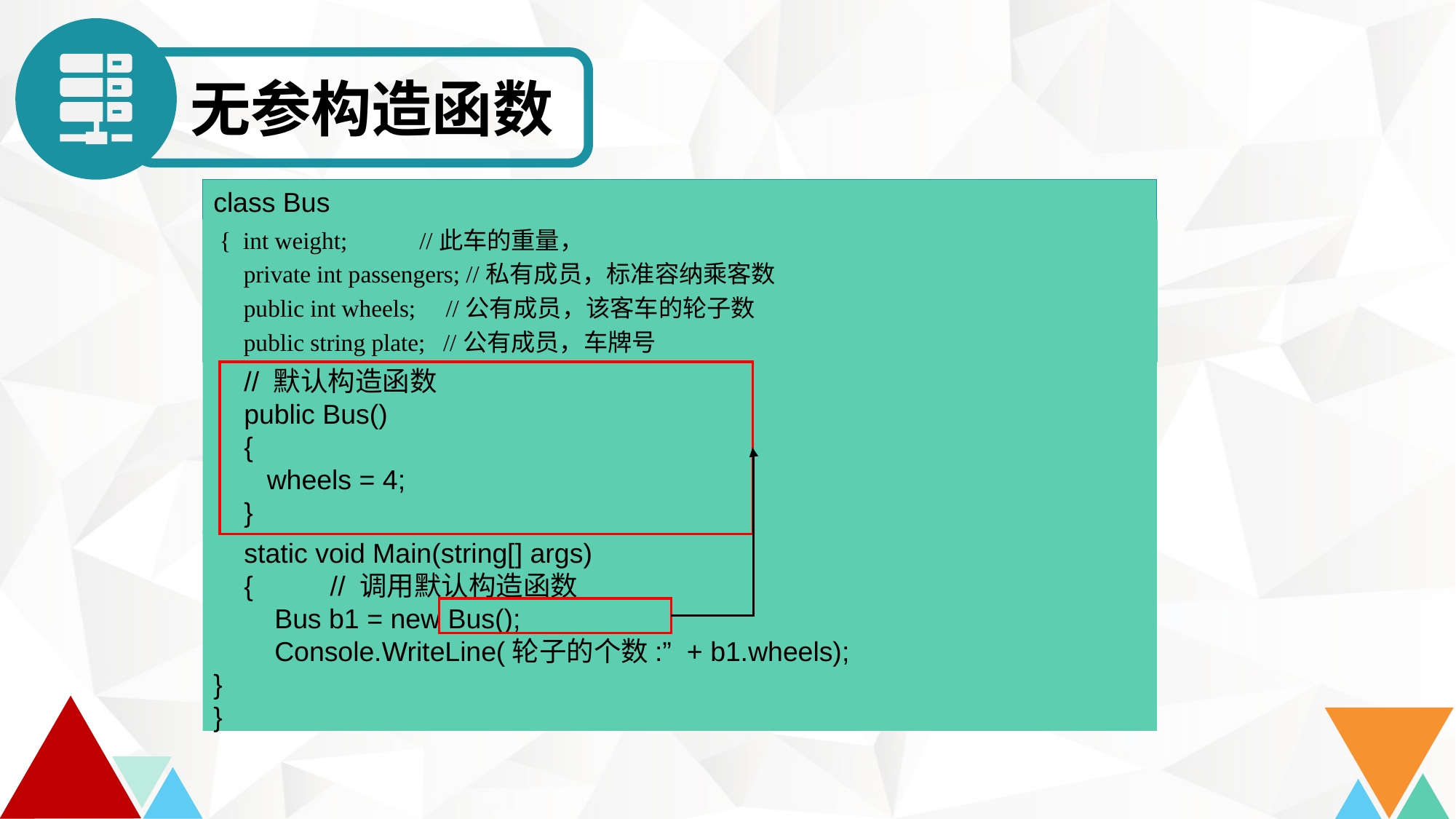

无参构造函数
class Bus
{
 {  int weight;            //此车的重量，
     private int passengers; //私有成员，标准容纳乘客数
     public int wheels;     //公有成员，该客车的轮子数
     public string plate;   //公有成员，车牌号
    // 默认构造函数
    public Bus()
    {
       wheels = 4;
    }

    static void Main(string[] args)
    {	 // 调用默认构造函数
        Bus b1 = new Bus();
        Console.WriteLine(轮子的个数:”  + b1.wheels);
}
}